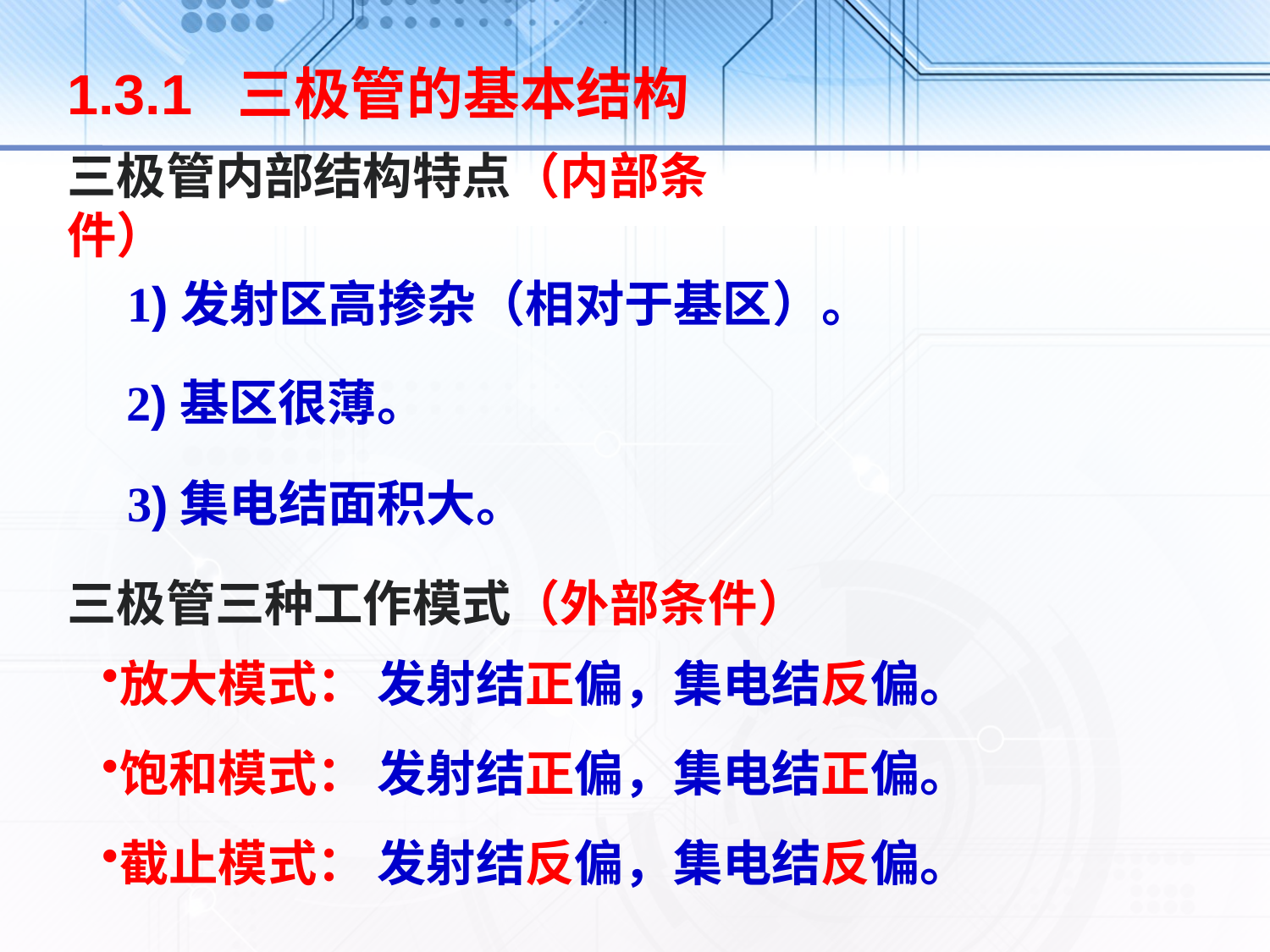

1.3.1  三极管的基本结构

三极管内部结构特点（内部条件）
1)发射区高掺杂（相对于基区）。
2)基区很薄。
3)集电结面积大。
三极管三种工作模式（外部条件）
放大模式：
发射结正偏，集电结反偏。
饱和模式：
发射结正偏，集电结正偏。
截止模式：
发射结反偏，集电结反偏。